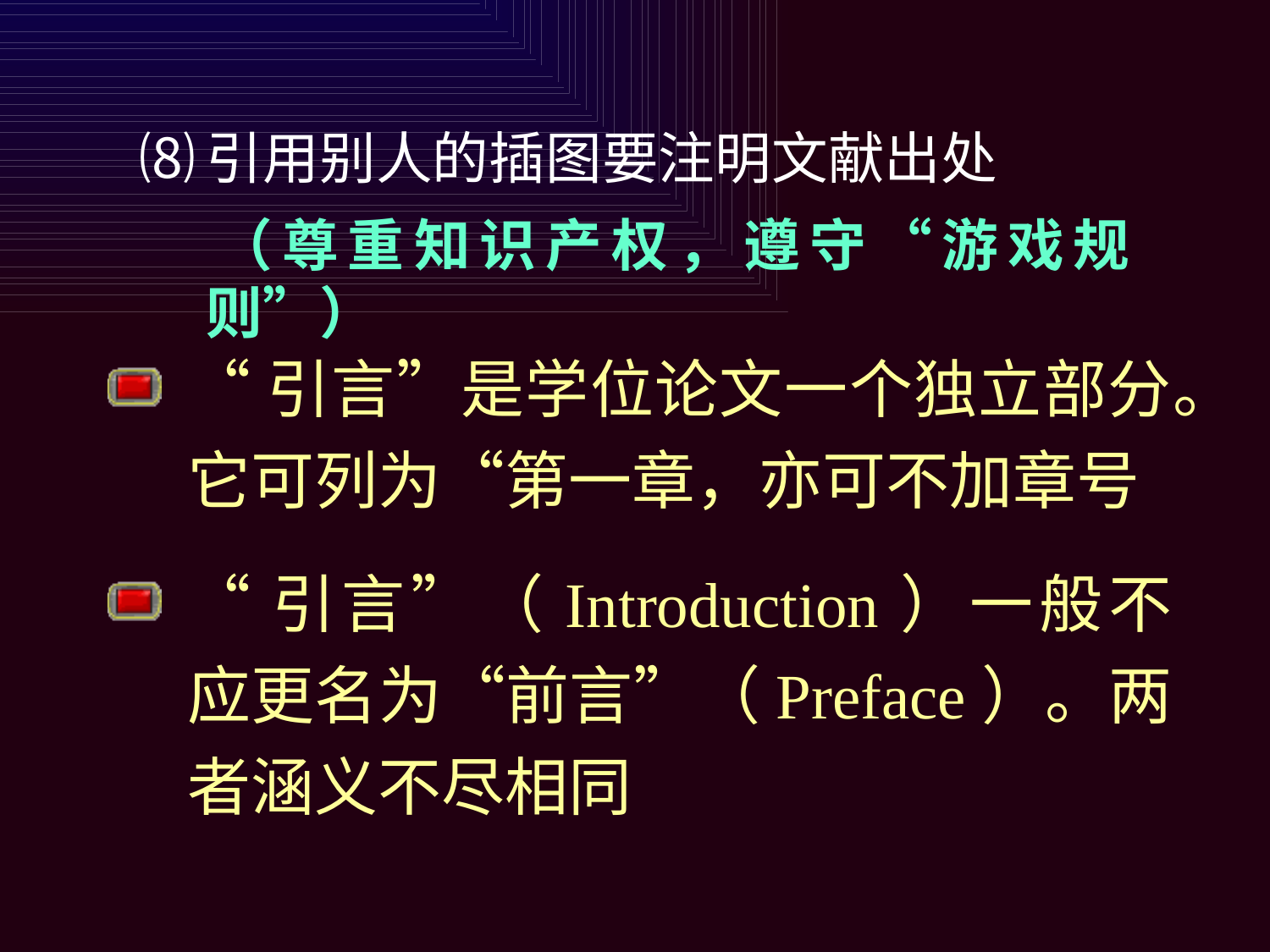

⑻	引用别人的插图要注明文献出处
	（尊重知识产权，遵守“游戏规则”）
“引言”是学位论文一个独立部分。它可列为“第一章，亦可不加章号
“引言”（Introduction）一般不应更名为“前言”（Preface）。两者涵义不尽相同